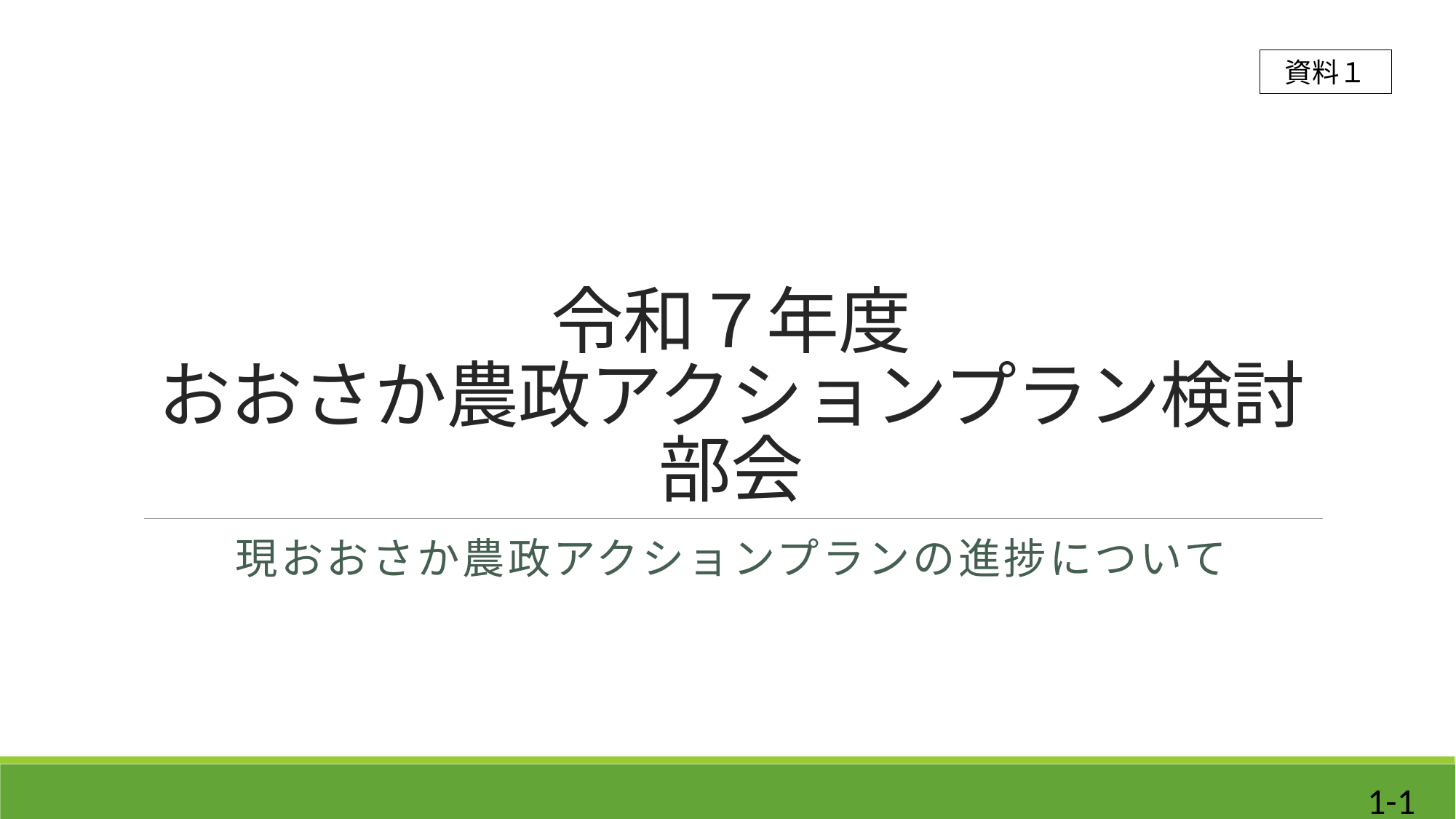

資料１
# 令和７年度 おおさか農政アクションプラン検討部会
現おおさか農政アクションプランの進捗について
1-1